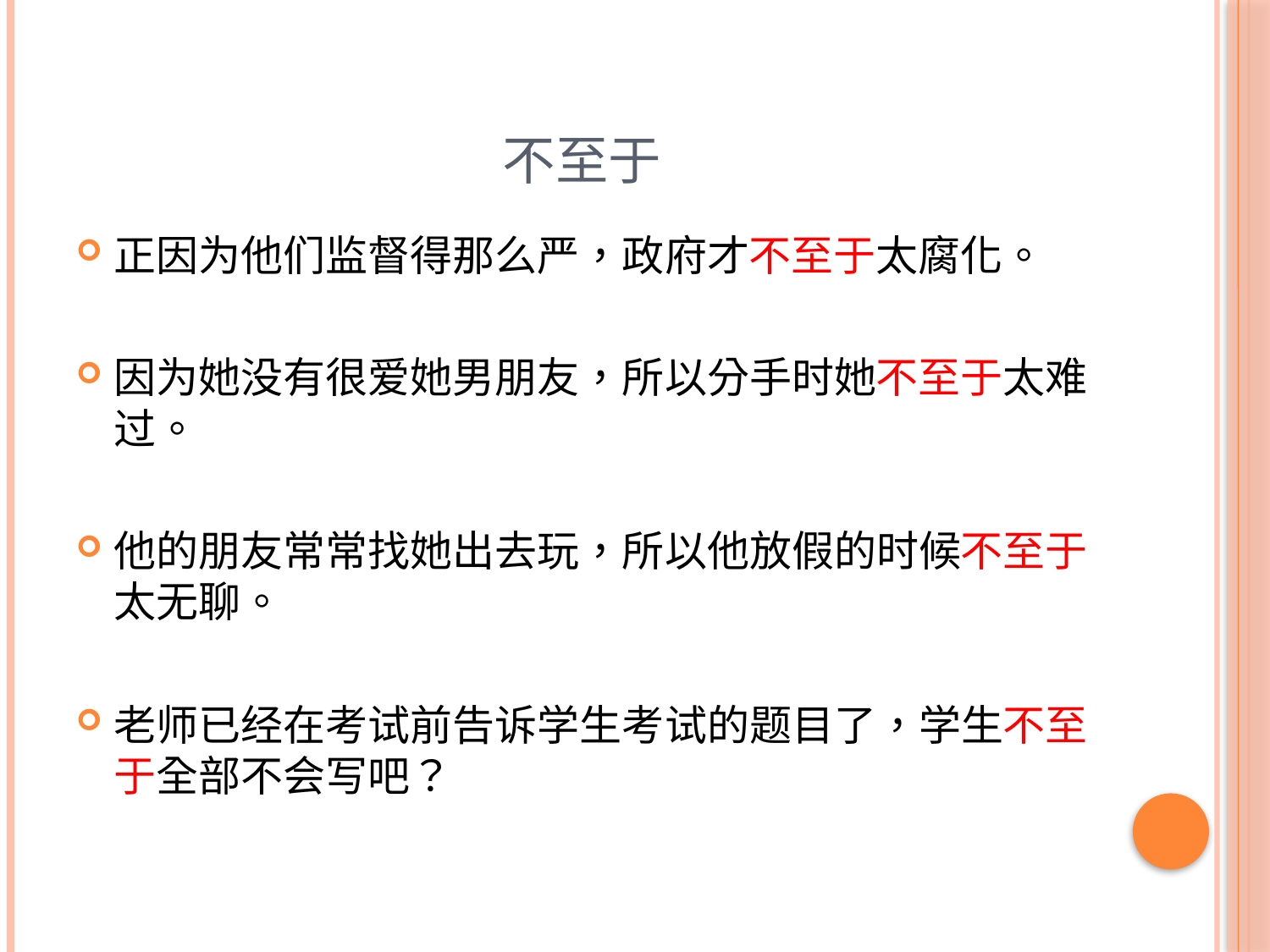

# 不至于
正因为他们监督得那么严，政府才不至于太腐化。

因为她没有很爱她男朋友，所以分手时她不至于太难过。

他的朋友常常找她出去玩，所以他放假的时候不至于太无聊。

老师已经在考试前告诉学生考试的题目了，学生不至于全部不会写吧？